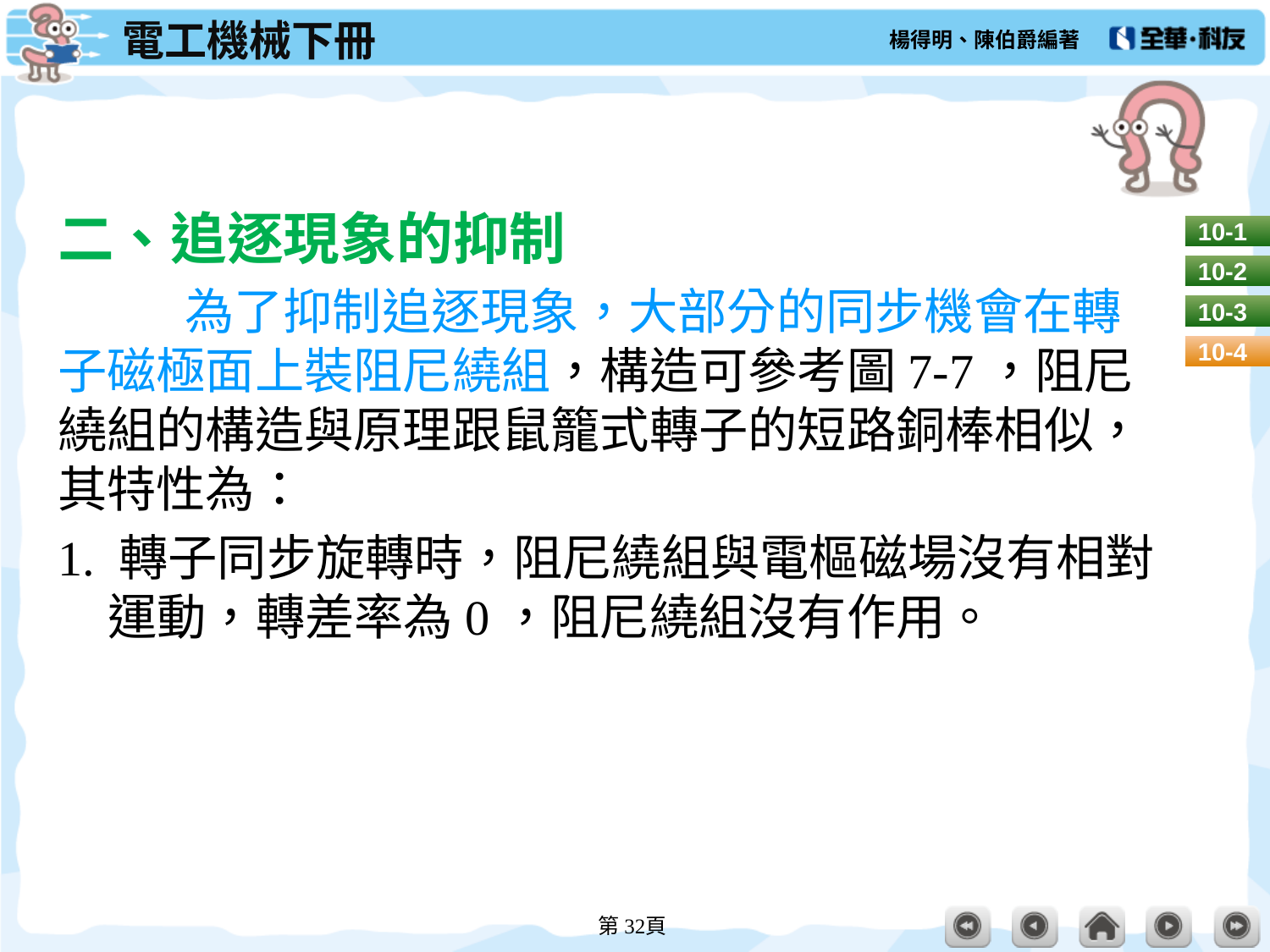

#
二、追逐現象的抑制
	為了抑制追逐現象，大部分的同步機會在轉子磁極面上裝阻尼繞組，構造可參考圖7-7，阻尼繞組的構造與原理跟鼠籠式轉子的短路銅棒相似，其特性為：
1. 轉子同步旋轉時，阻尼繞組與電樞磁場沒有相對運動，轉差率為0，阻尼繞組沒有作用。